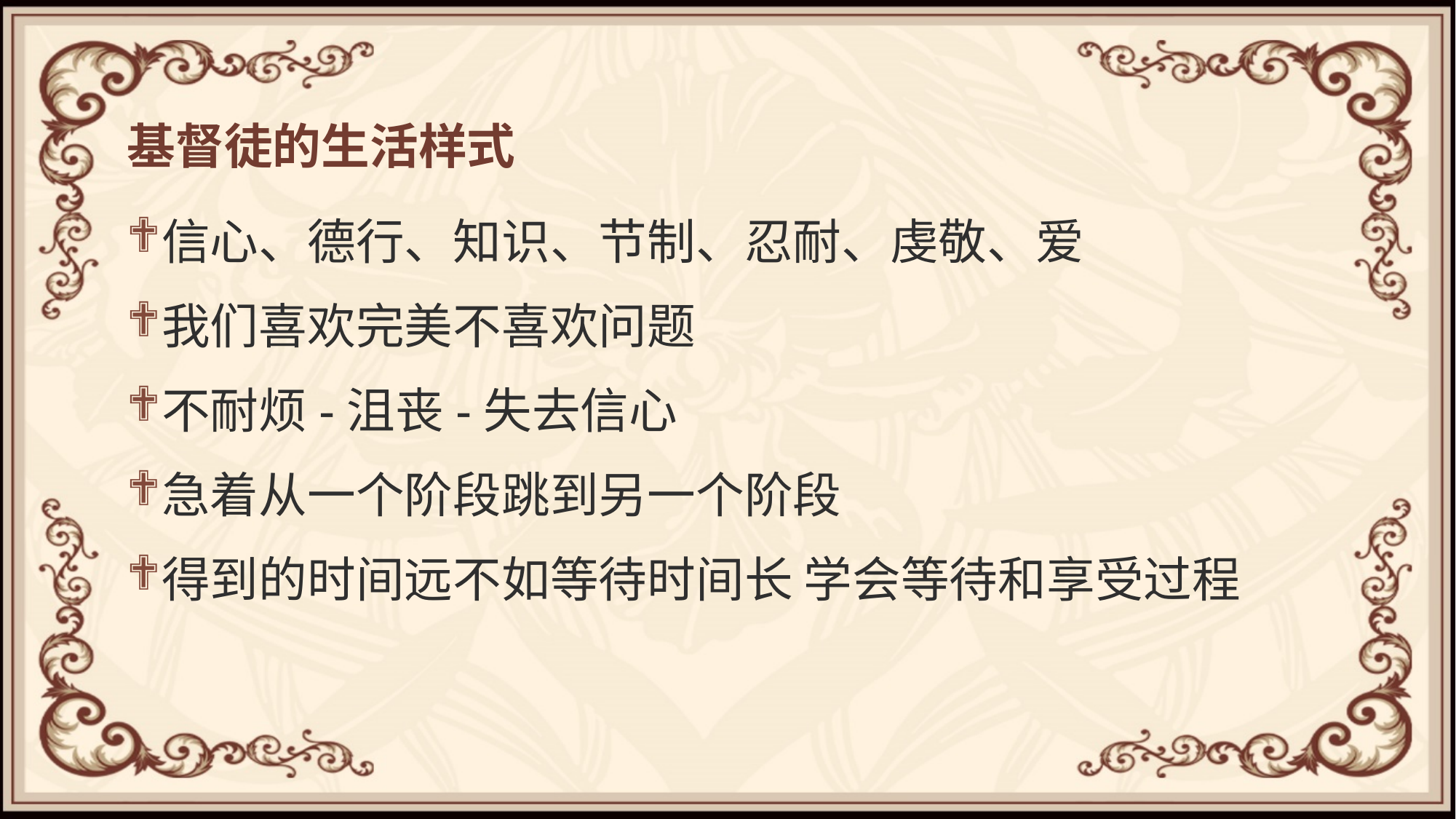

# 基督徒的生活样式
信心、德行、知识、节制、忍耐、虔敬、爱
我们喜欢完美不喜欢问题
不耐烦-沮丧-失去信心
急着从一个阶段跳到另一个阶段
得到的时间远不如等待时间长 学会等待和享受过程